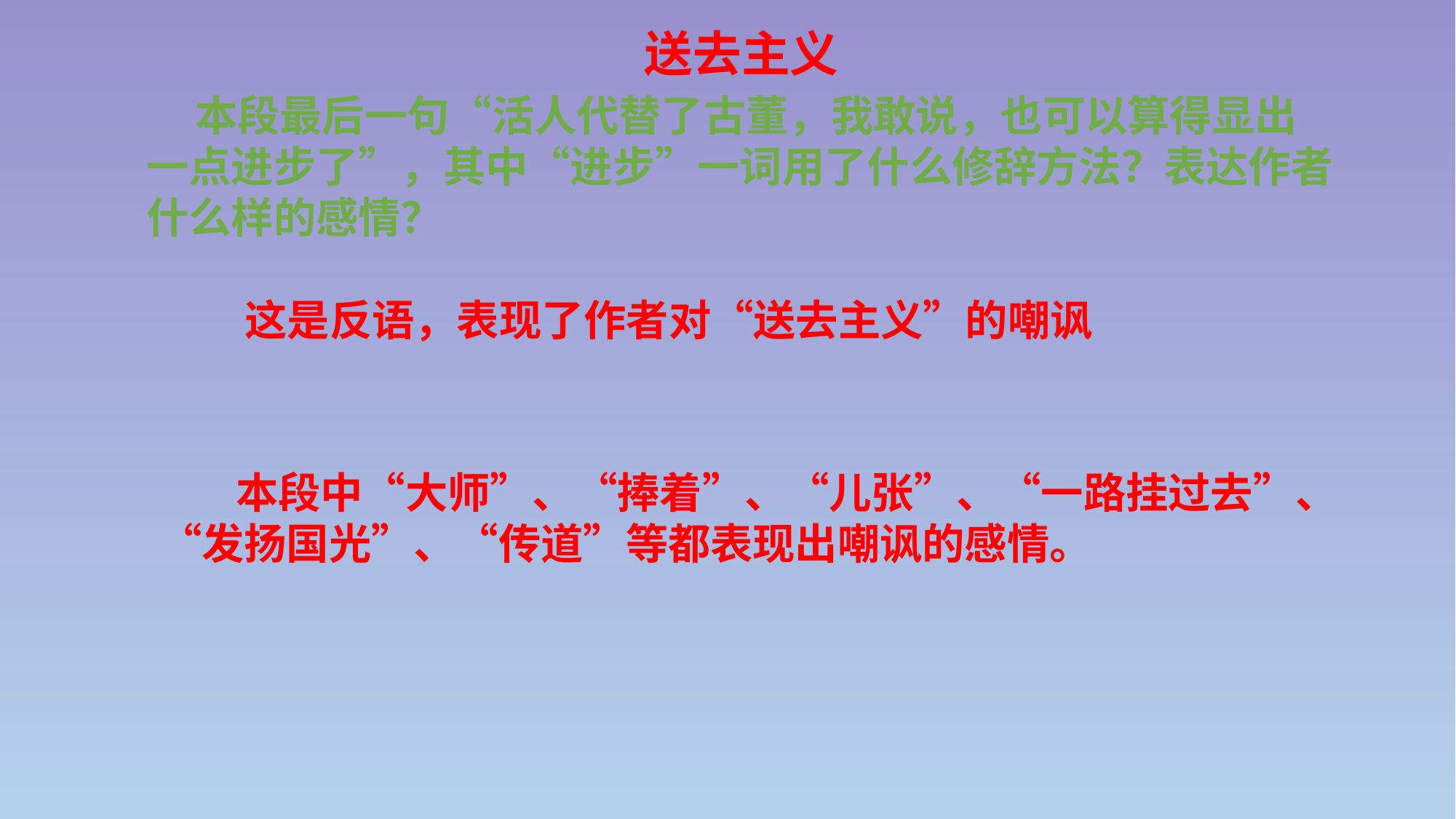

送去主义
    本段最后一句“活人代替了古董，我敢说，也可以算得显出一点进步了”，其中“进步”一词用了什么修辞方法？表达作者什么样的感情？
       这是反语，表现了作者对“送去主义”的嘲讽
       本段中“大师”、“捧着”、“儿张”、“一路挂过去”、“发扬国光”、“传道”等都表现出嘲讽的感情。